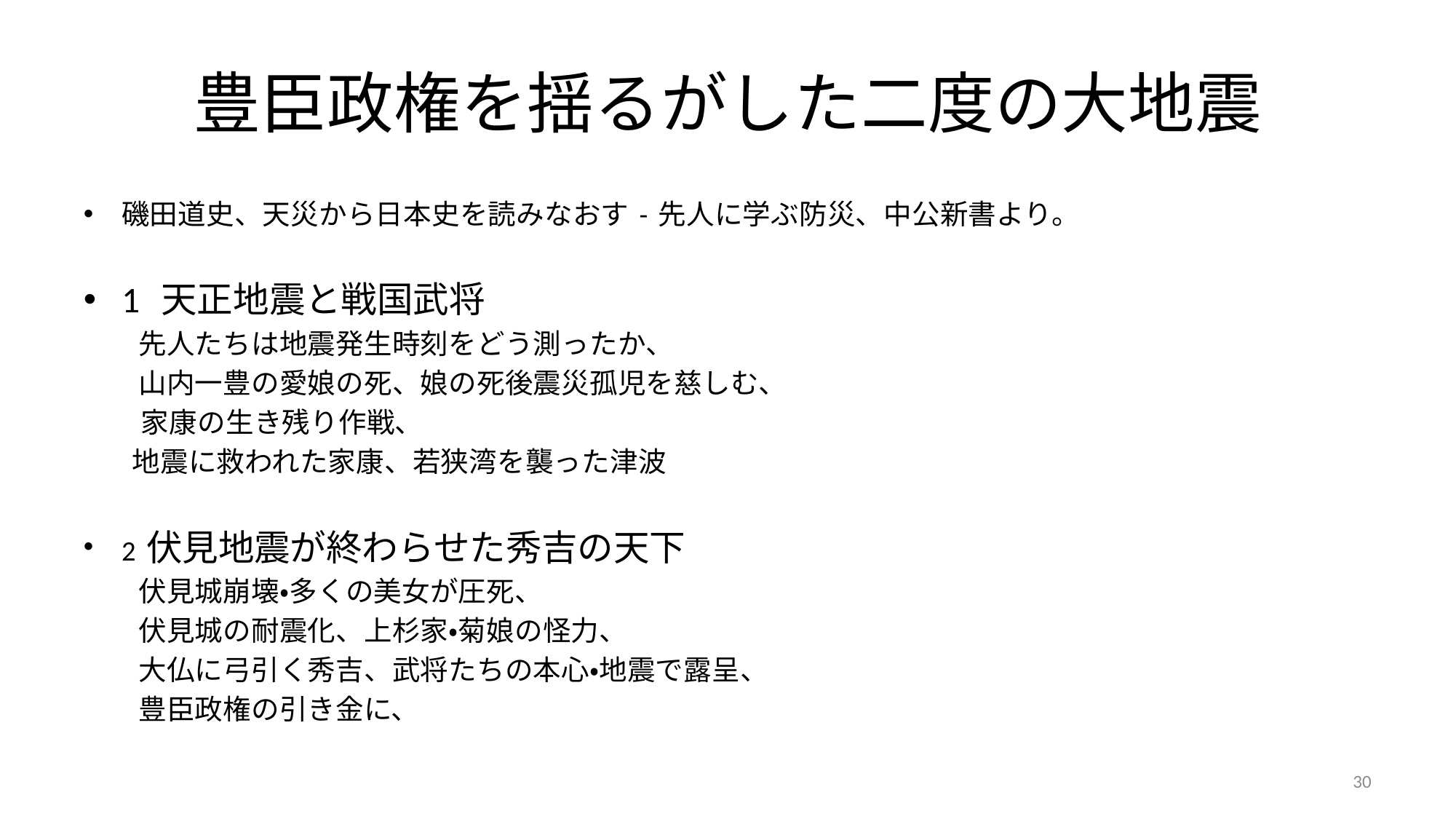

# 豊臣政権を揺るがした二度の大地震
磯田道史、天災から日本史を読みなおす - 先人に学ぶ防災、中公新書より。

1  天正地震と戦国武将
        先人たちは地震発生時刻をどう測ったか、
        山内一豊の愛娘の死、娘の死後震災孤児を慈しむ、
    　家康の生き残り作戦、
       地震に救われた家康、若狭湾を襲った津波

2 伏見地震が終わらせた秀吉の天下
        伏見城崩壊・多くの美女が圧死、
        伏見城の耐震化、上杉家・菊娘の怪力、
        大仏に弓引く秀吉、武将たちの本心・地震で露呈、
        豊臣政権の引き金に、

30